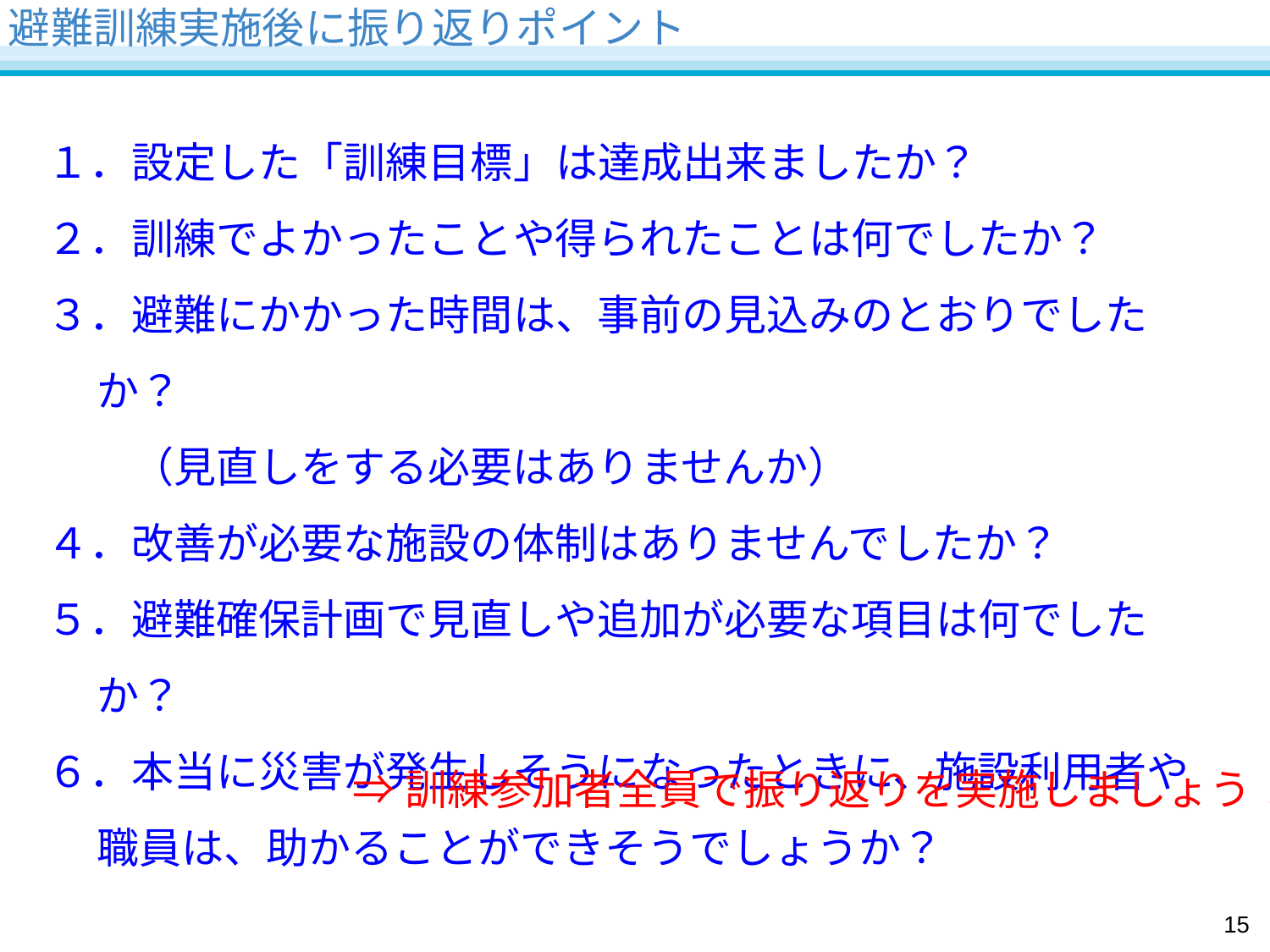

避難訓練実施後に振り返りポイント
１．設定した「訓練目標」は達成出来ましたか？
２．訓練でよかったことや得られたことは何でしたか？
３．避難にかかった時間は、事前の見込みのとおりでしたか？
　　（見直しをする必要はありませんか）
４．改善が必要な施設の体制はありませんでしたか？
５．避難確保計画で見直しや追加が必要な項目は何でしたか？
６．本当に災害が発生しそうになったときに、施設利用者や職員は、助かることができそうでしょうか？
⇒訓練参加者全員で振り返りを実施しましょう！
15